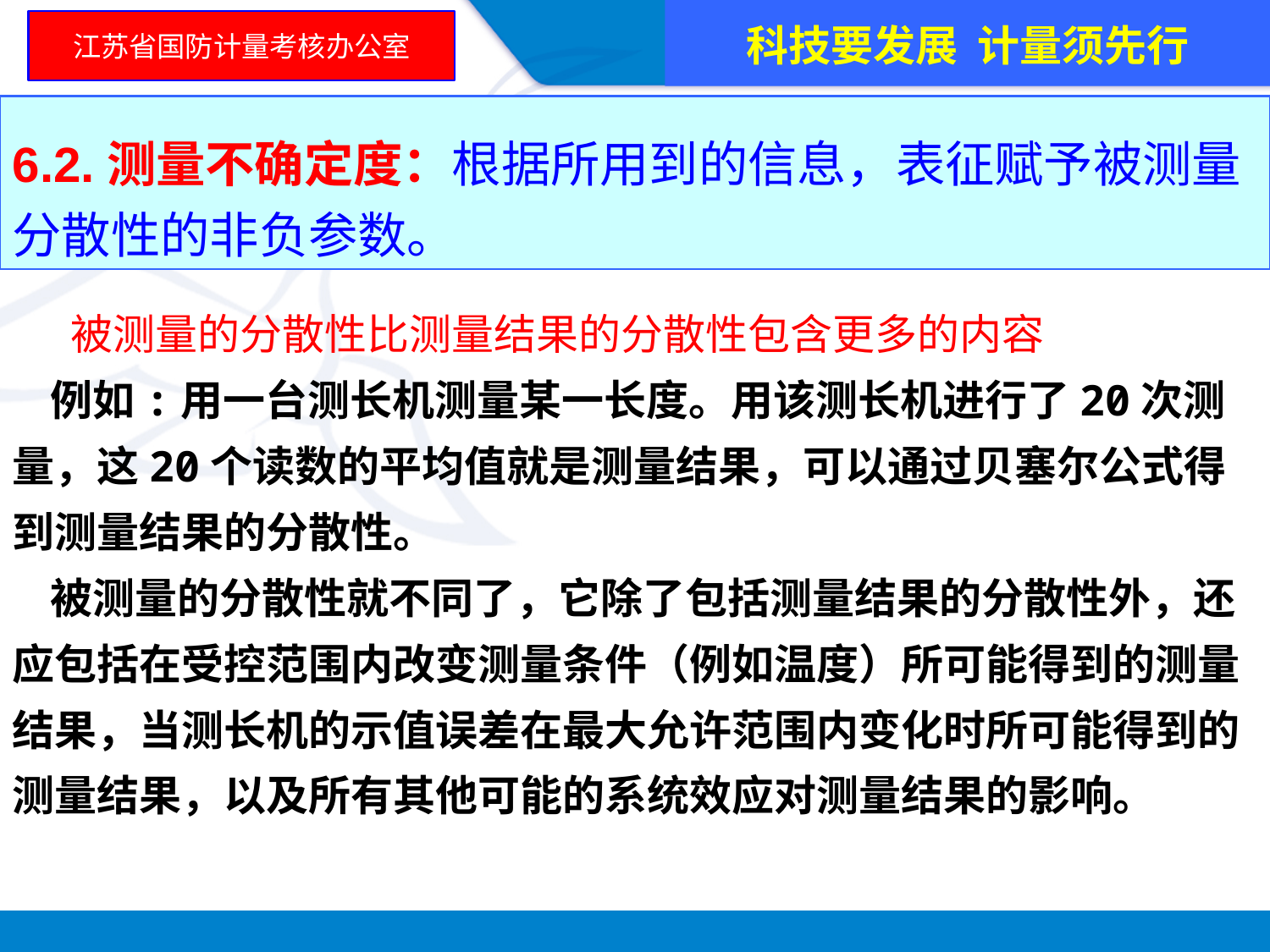

科技要发展  计量须先行
江苏省国防计量考核办公室

6.2.测量不确定度：根据所用到的信息，表征赋予被测量分散性的非负参数。
     被测量的分散性比测量结果的分散性包含更多的内容。
    例如:用一台测长机测量某一长度。用该测长机进行了20次测量，这20个读数的平均值就是测量结果，可以通过贝塞尔公式得到测量结果的分散性。
    被测量的分散性就不同了，它除了包括测量结果的分散性外，还应包括在受控范围内改变测量条件（例如温度）所可能得到的测量结果，当测长机的示值误差在最大允许范围内变化时所可能得到的测量结果，以及所有其他可能的系统效应对测量结果的影响。